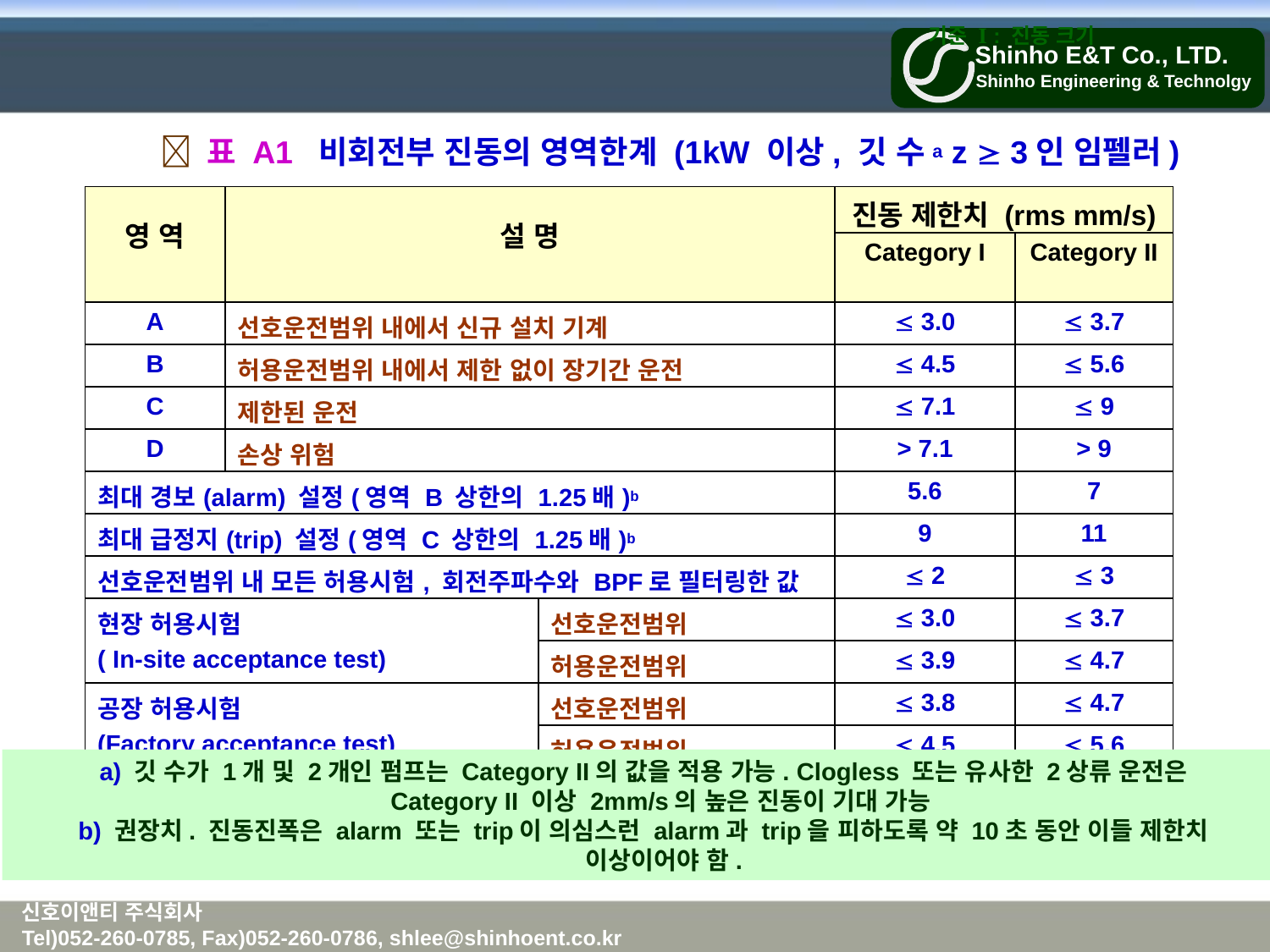

기준 I : 진동 크기
♣ 표 A1  비회전부 진동의 영역한계 (1kW 이상, 깃 수a z ≥ 3인 임펠러)
| 영 역 | 설 명 |  | 진동 제한치 (rms mm/s) |  |
| --- | --- | --- | --- | --- |
|  |  |  | Category I | Category II |
| A | 선호운전범위 내에서 신규 설치 기계 |  | ≤ 3.0 | ≤ 3.7 |
| B | 허용운전범위 내에서 제한 없이 장기간 운전 |  | ≤ 4.5 | ≤ 5.6 |
| C | 제한된 운전 |  | ≤ 7.1 | ≤ 9 |
| D | 손상 위험 |  | > 7.1 | > 9 |
| 최대 경보(alarm) 설정(영역 B 상한의 1.25배)b |  |  | 5.6 | 7 |
| 최대 급정지(trip) 설정(영역 C 상한의 1.25배)b |  |  | 9 | 11 |
| 선호운전범위 내 모든 허용시험, 회전주파수와 BPF로 필터링한 값 |  |  | ≤ 2 | ≤ 3 |
| 현장 허용시험 ( In-site acceptance test) |  | 선호운전범위 | ≤ 3.0 | ≤ 3.7 |
|  |  | 허용운전범위 | ≤ 3.9 | ≤ 4.7 |
| 공장 허용시험 (Factory acceptance test) |  | 선호운전범위 | ≤ 3.8 | ≤ 4.7 |
|  |  | 허용운전범위 | ≤ 4.5 | ≤ 5.6 |
a) 깃 수가 1개 및 2개인 펌프는 Category II의 값을 적용 가능. Clogless 또는 유사한 2상류 운전은
    Category II 이상 2mm/s의 높은 진동이 기대 가능
b) 권장치. 진동진폭은 alarm 또는 trip이 의심스런 alarm과 trip을 피하도록 약 10초 동안 이들 제한치
    이상이어야 함.